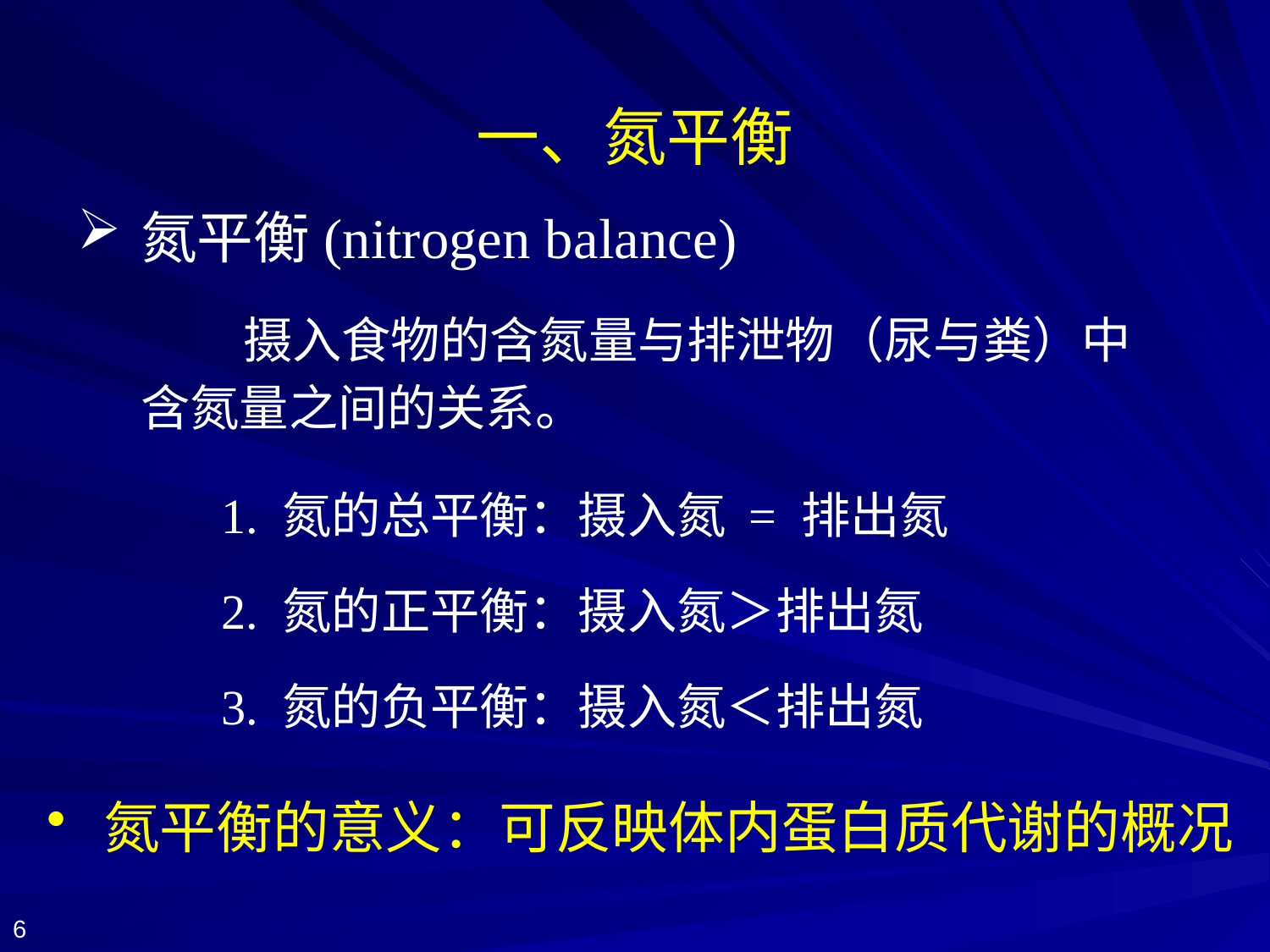

# 一、氮平衡
氮平衡(nitrogen balance)
            摄入食物的含氮量与排泄物（尿与粪）中含氮量之间的关系。
      1. 氮的总平衡：摄入氮 = 排出氮
      2. 氮的正平衡：摄入氮＞排出氮
      3. 氮的负平衡：摄入氮＜排出氮
 氮平衡的意义：可反映体内蛋白质代谢的概况
6